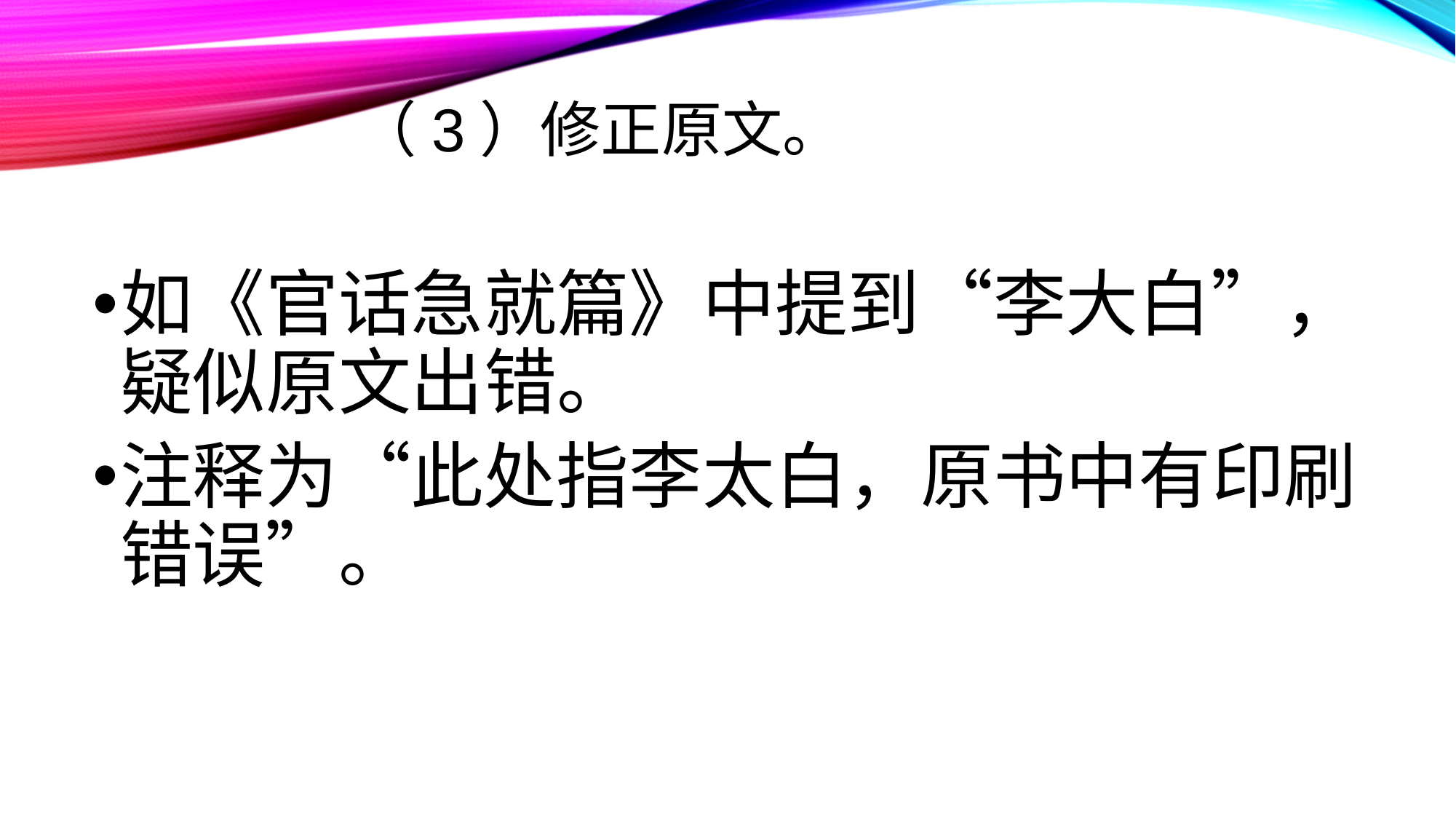

# （3）修正原文。
如《官话急就篇》中提到“李大白”，疑似原文出错。
注释为“此处指李太白，原书中有印刷错误”。